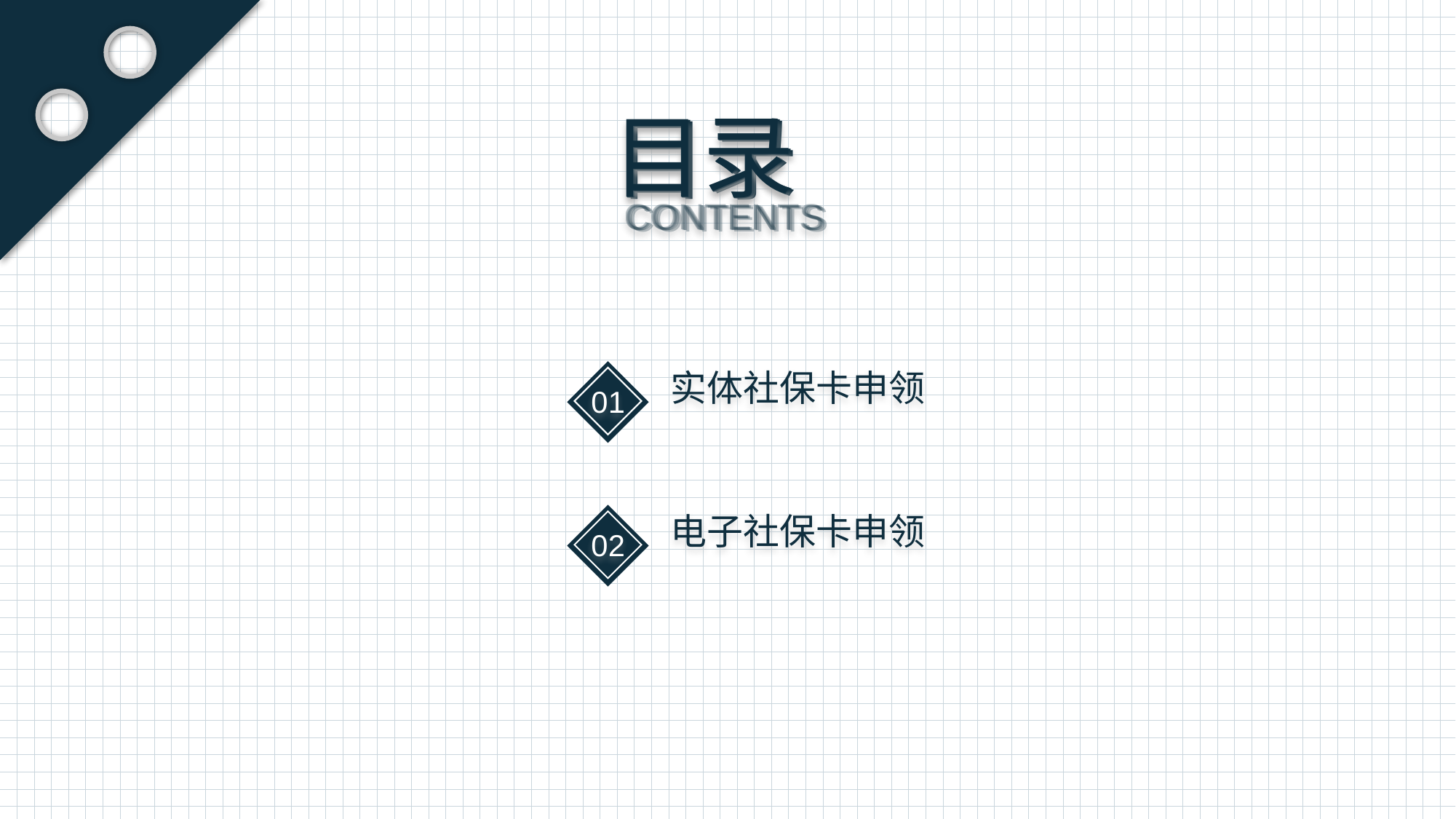

目录
目录
目录
目录
CONTENTS
CONTENTS
CONTENTS
CONTENTS
实体社保卡申领

01
电子社保卡申领

02